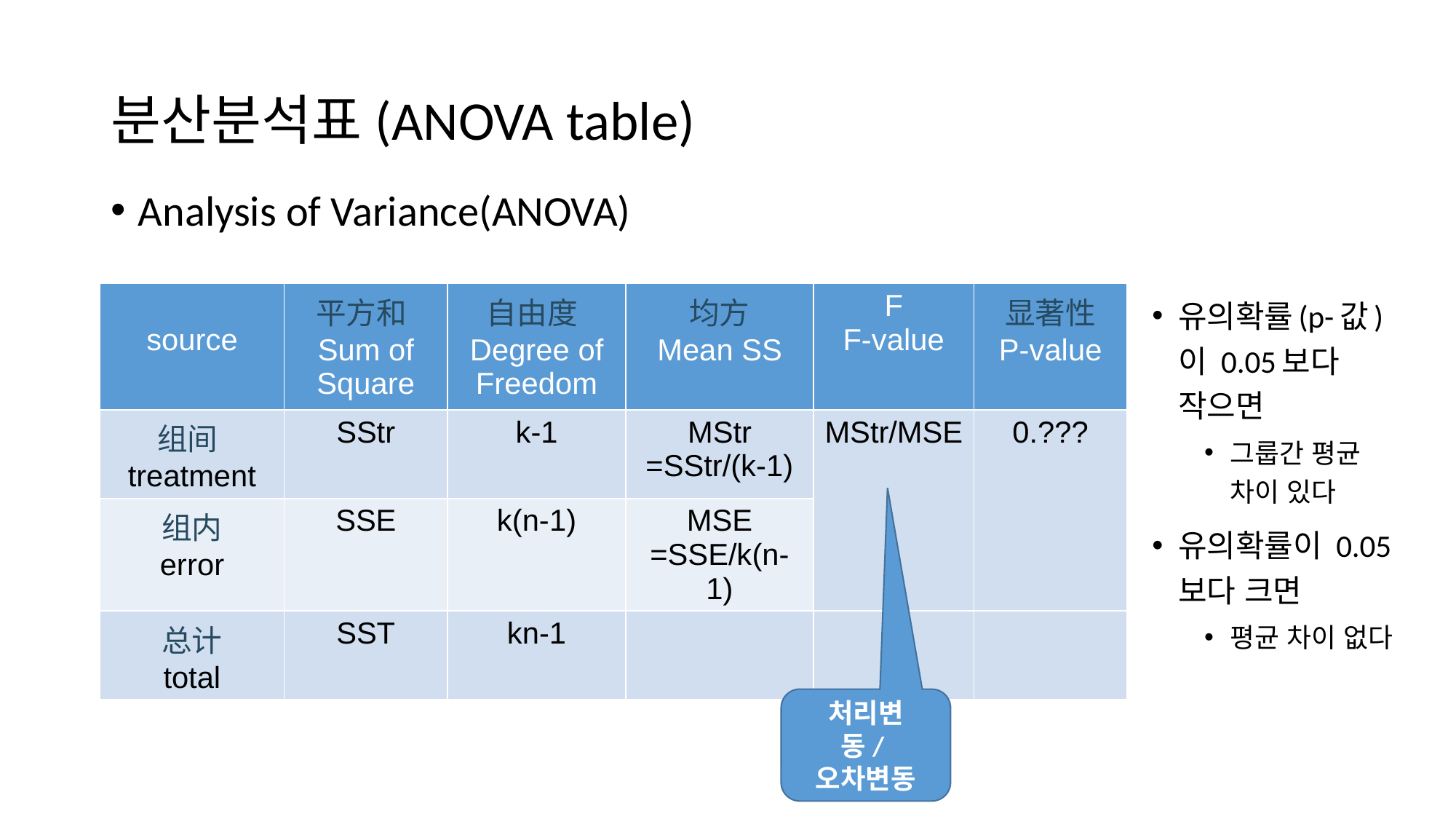

# 분산분석표(ANOVA table)
Analysis of Variance(ANOVA)
| source | 平方和Sum of Square | 自由度Degree of Freedom | 均方 Mean SS | F F-value | 显著性 P-value |
| --- | --- | --- | --- | --- | --- |
| 组间treatment | SStr | k-1 | MStr =SStr/(k-1) | MStr/MSE | 0.??? |
| 组内 error | SSE | k(n-1) | MSE =SSE/k(n-1) |  |  |
| 总计 total | SST | kn-1 |  |  |  |
유의확률(p-값)이 0.05보다 작으면
그룹간 평균 차이 있다
유의확률이 0.05보다 크면
평균 차이 없다
처리변동/오차변동